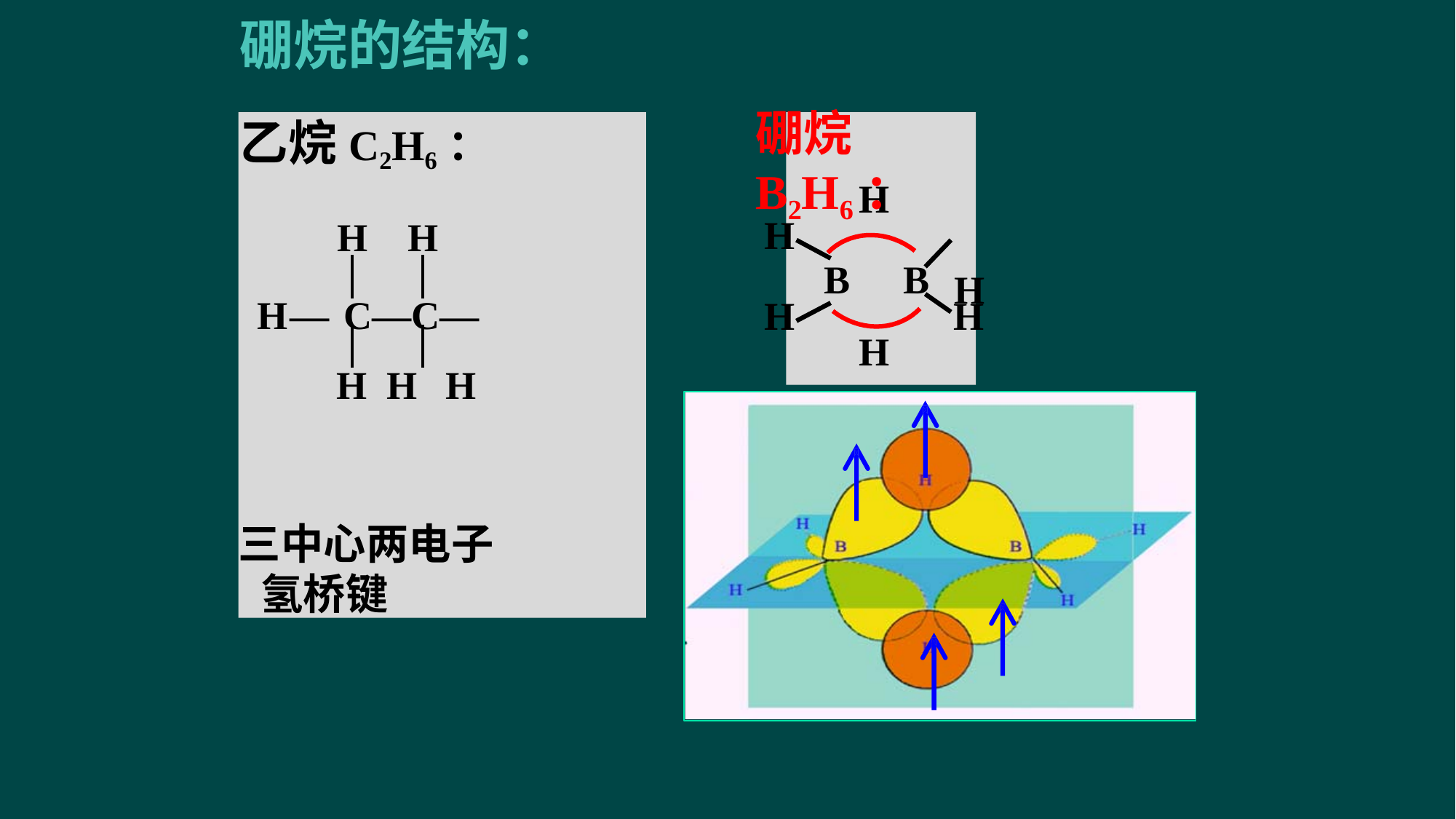

# 硼烷的结构：
硼烷B2H6：
H
乙烷C2H6：
H	H
H— C—C— H  H	H

三中心两电子氢桥键

H
H

B	B

H
H

H